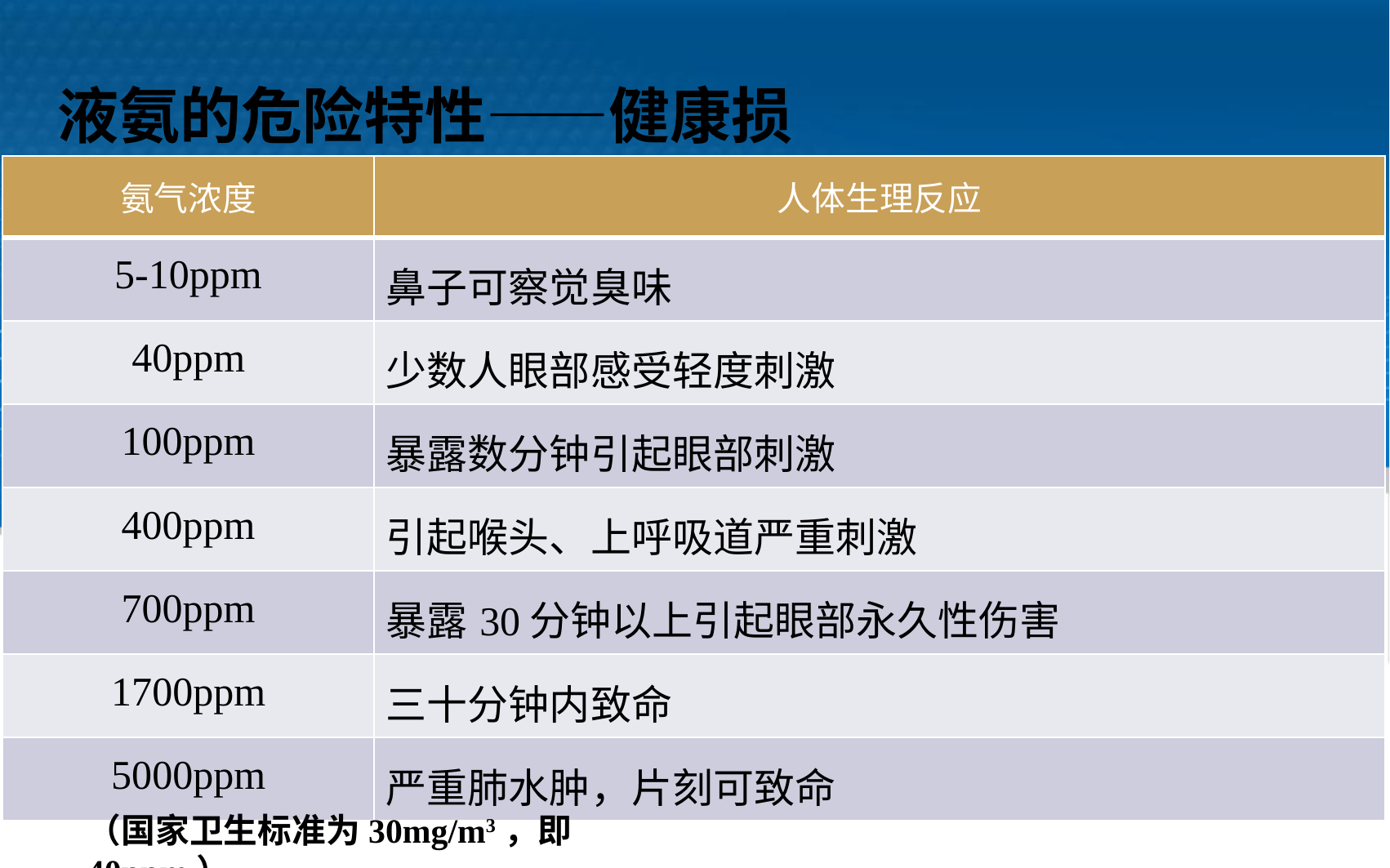

液氨的危险特性——健康损害
| 氨气浓度 | 人体生理反应 |
| --- | --- |
| 5-10ppm | 鼻子可察觉臭味 |
| 40ppm | 少数人眼部感受轻度刺激 |
| 100ppm | 暴露数分钟引起眼部刺激 |
| 400ppm | 引起喉头、上呼吸道严重刺激 |
| 700ppm | 暴露30分钟以上引起眼部永久性伤害 |
| 1700ppm | 三十分钟内致命 |
| 5000ppm | 严重肺水肿，片刻可致命 |
（国家卫生标准为30mg/m3，即40ppm）